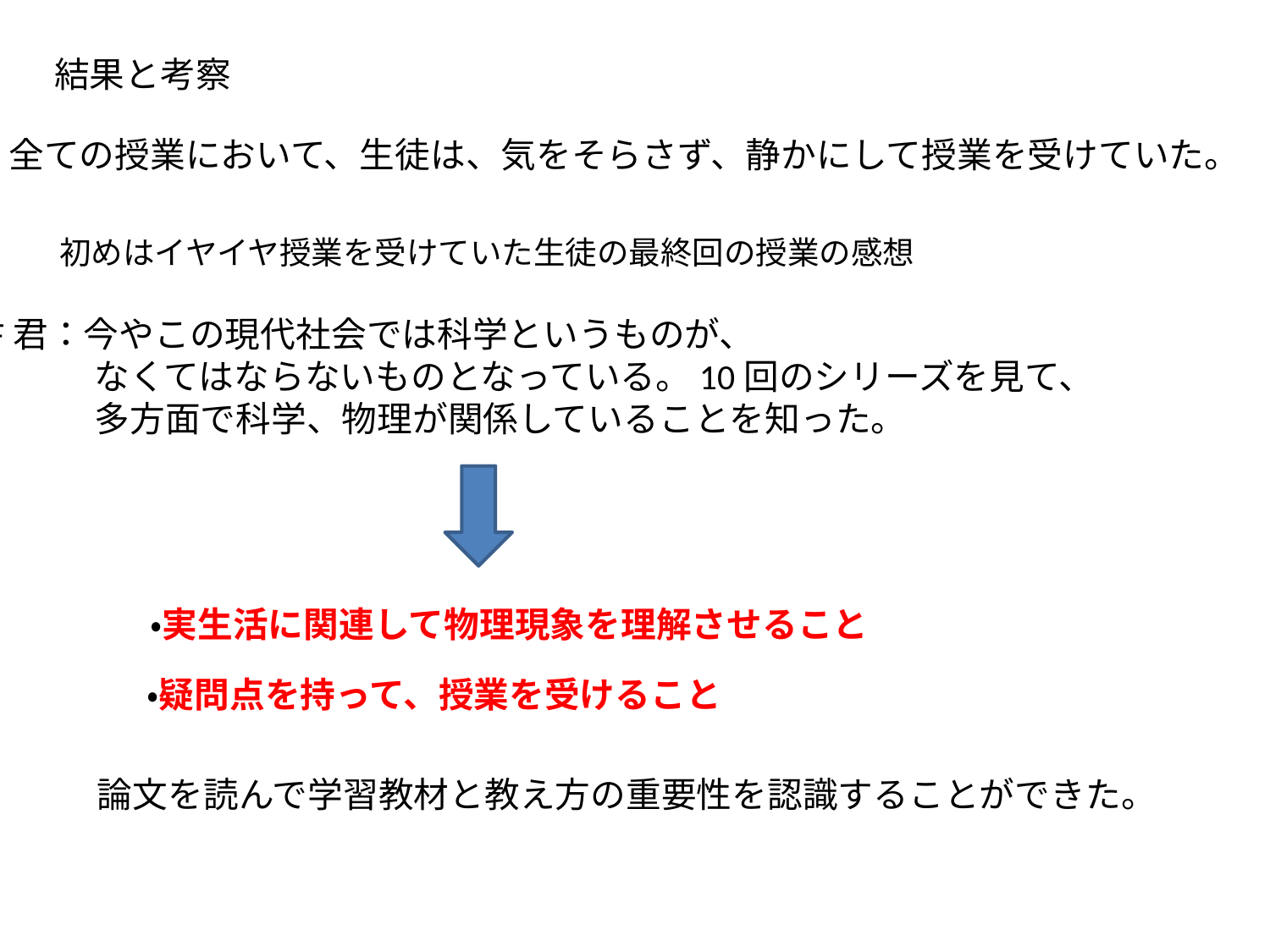

結果と考察
全ての授業において、生徒は、気をそらさず、静かにして授業を受けていた。
初めはイヤイヤ授業を受けていた生徒の最終回の授業の感想
F君：今やこの現代社会では科学というものが、
　　　なくてはならないものとなっている。10回のシリーズを見て、
　　　多方面で科学、物理が関係していることを知った。

・実生活に関連して物理現象を理解させること
・疑問点を持って、授業を受けること
論文を読んで学習教材と教え方の重要性を認識することができた。